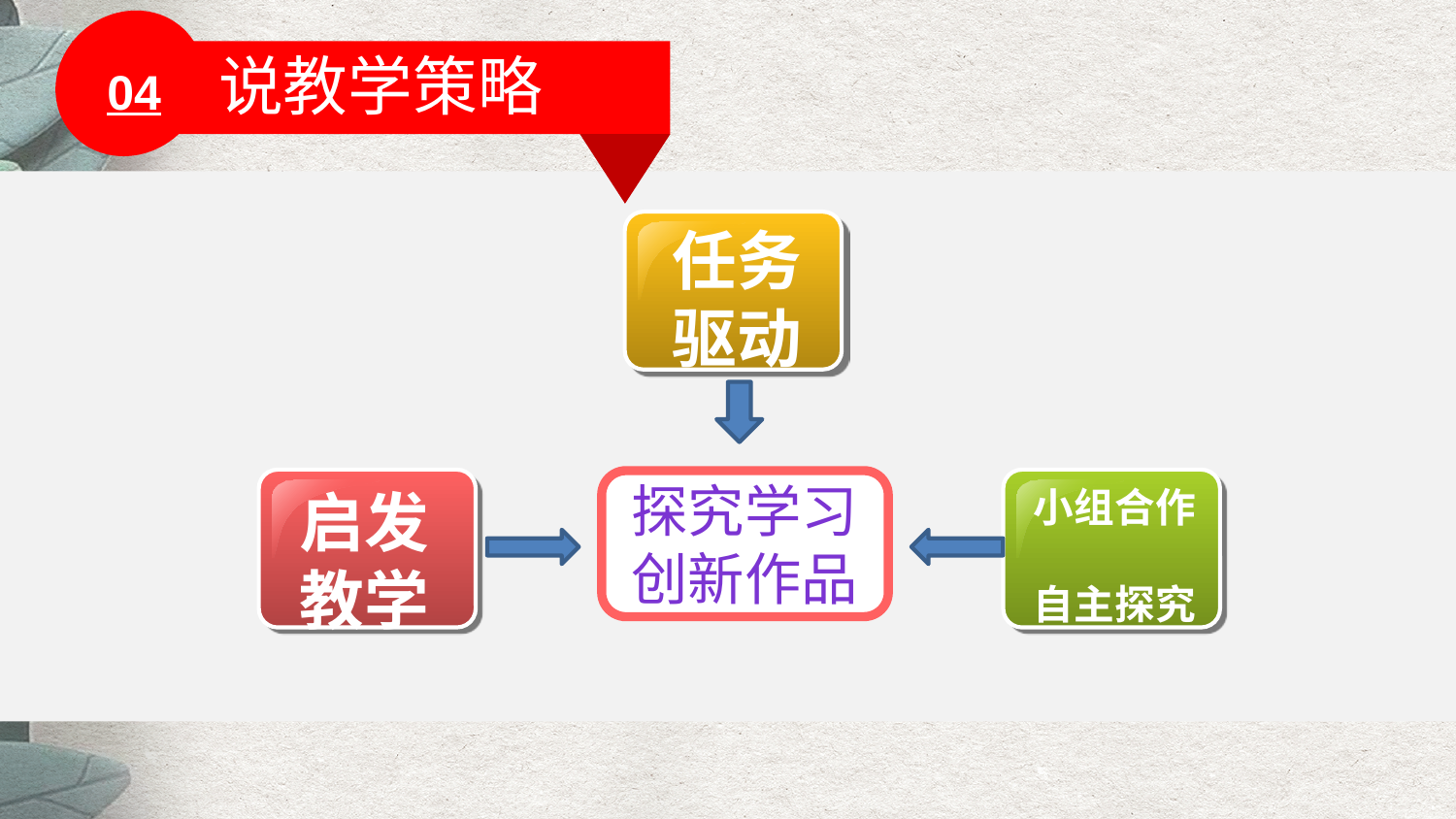

说教学策略

04

任务驱动

探究学习
创新作品

小组合作

自主探究

启发教学